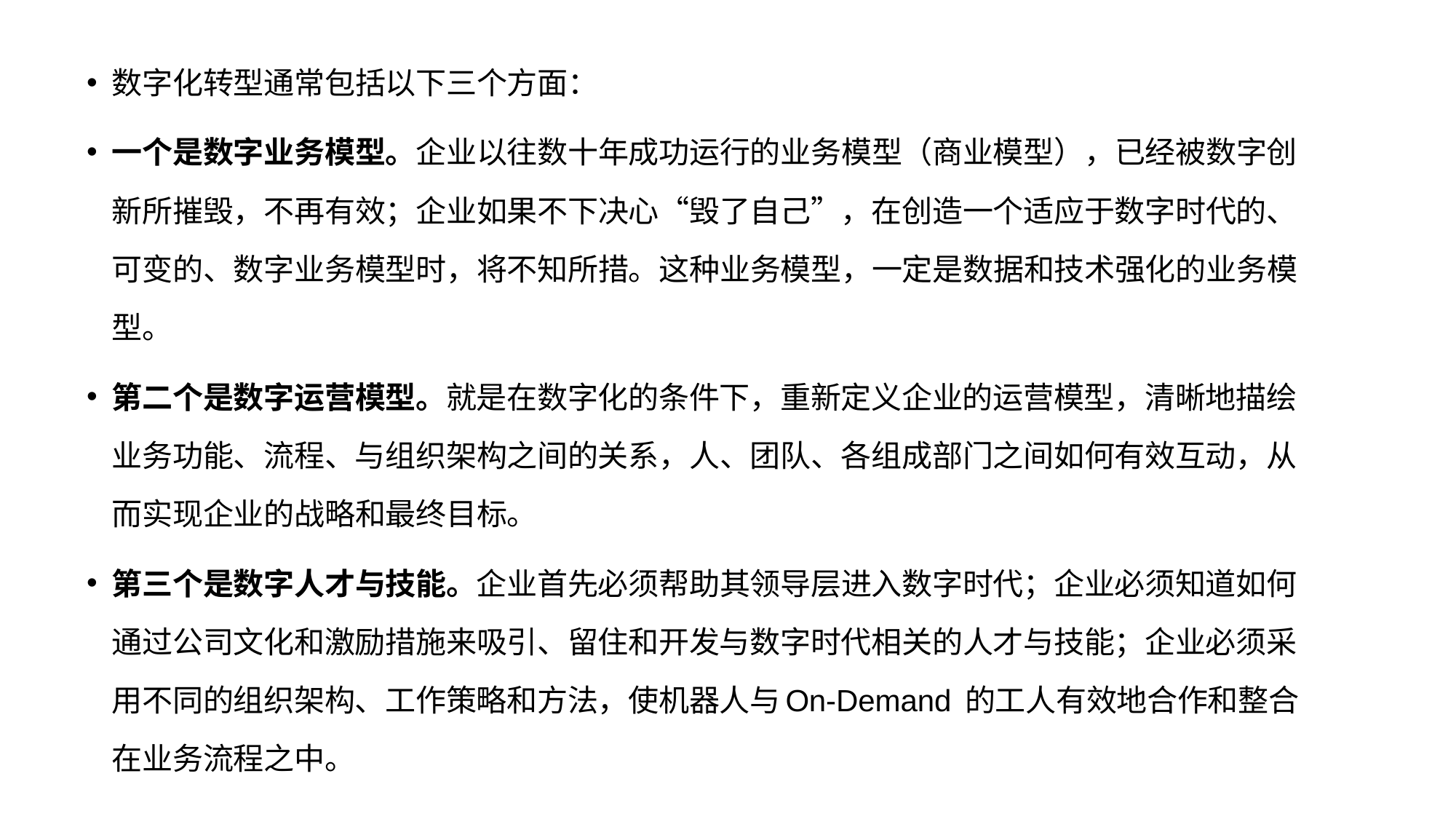

数字化转型通常包括以下三个方面：
一个是数字业务模型。企业以往数十年成功运行的业务模型（商业模型），已经被数字创新所摧毁，不再有效；企业如果不下决心“毁了自己”，在创造一个适应于数字时代的、可变的、数字业务模型时，将不知所措。这种业务模型，一定是数据和技术强化的业务模型。
第二个是数字运营模型。就是在数字化的条件下，重新定义企业的运营模型，清晰地描绘业务功能、流程、与组织架构之间的关系，人、团队、各组成部门之间如何有效互动，从而实现企业的战略和最终目标。
第三个是数字人才与技能。企业首先必须帮助其领导层进入数字时代；企业必须知道如何通过公司文化和激励措施来吸引、留住和开发与数字时代相关的人才与技能；企业必须采用不同的组织架构、工作策略和方法，使机器人与On-Demand 的工人有效地合作和整合在业务流程之中。